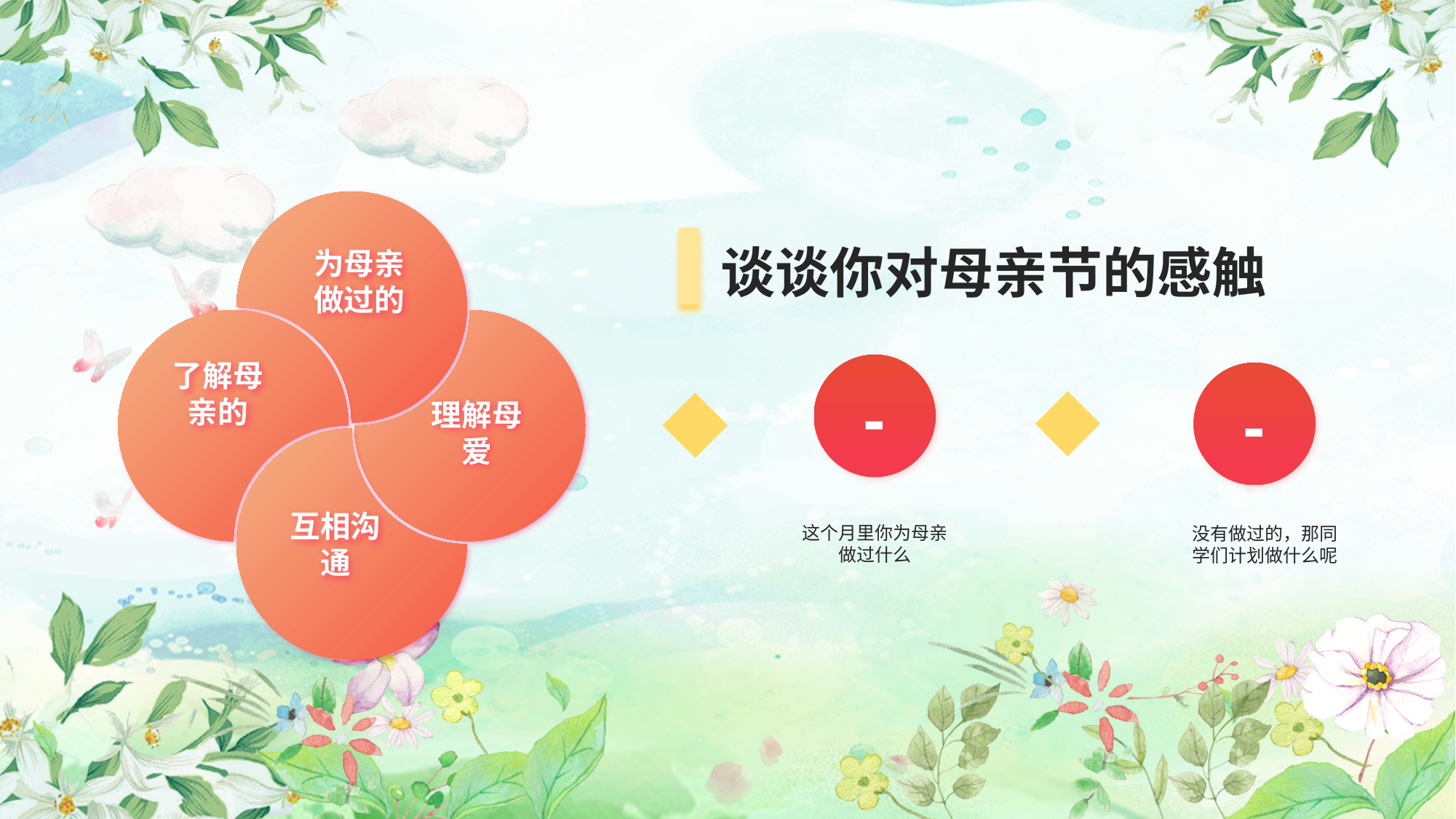

谈谈你对母亲节的感触
为母亲做过的

了解母亲的
-
-
理解母爱

互相沟通
这个月里你为母亲做过什么
没有做过的，那同学们计划做什么呢